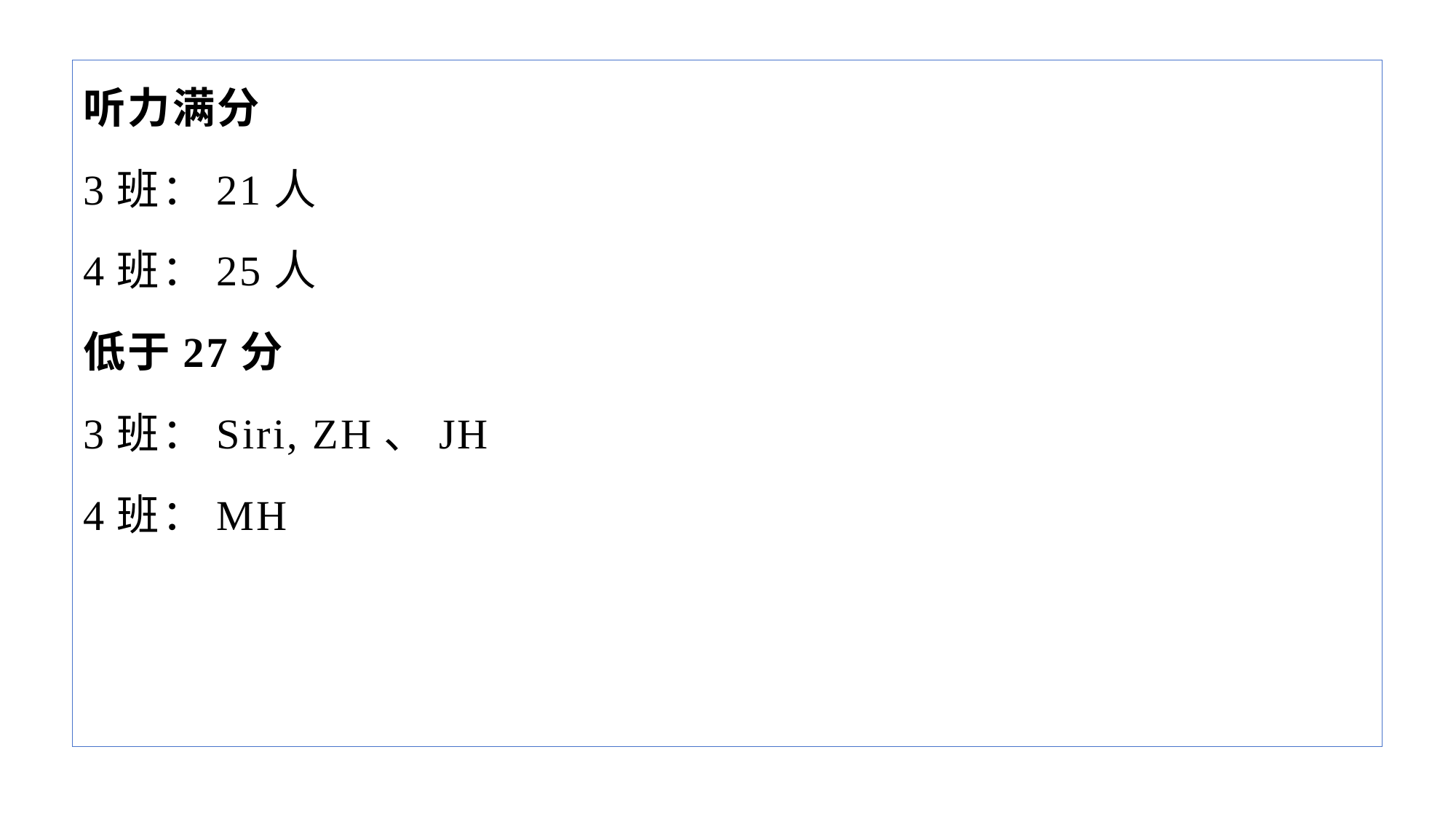

听力满分
3班：21人
4班：25人
低于27分
3班：Siri, ZH、JH
4班：MH